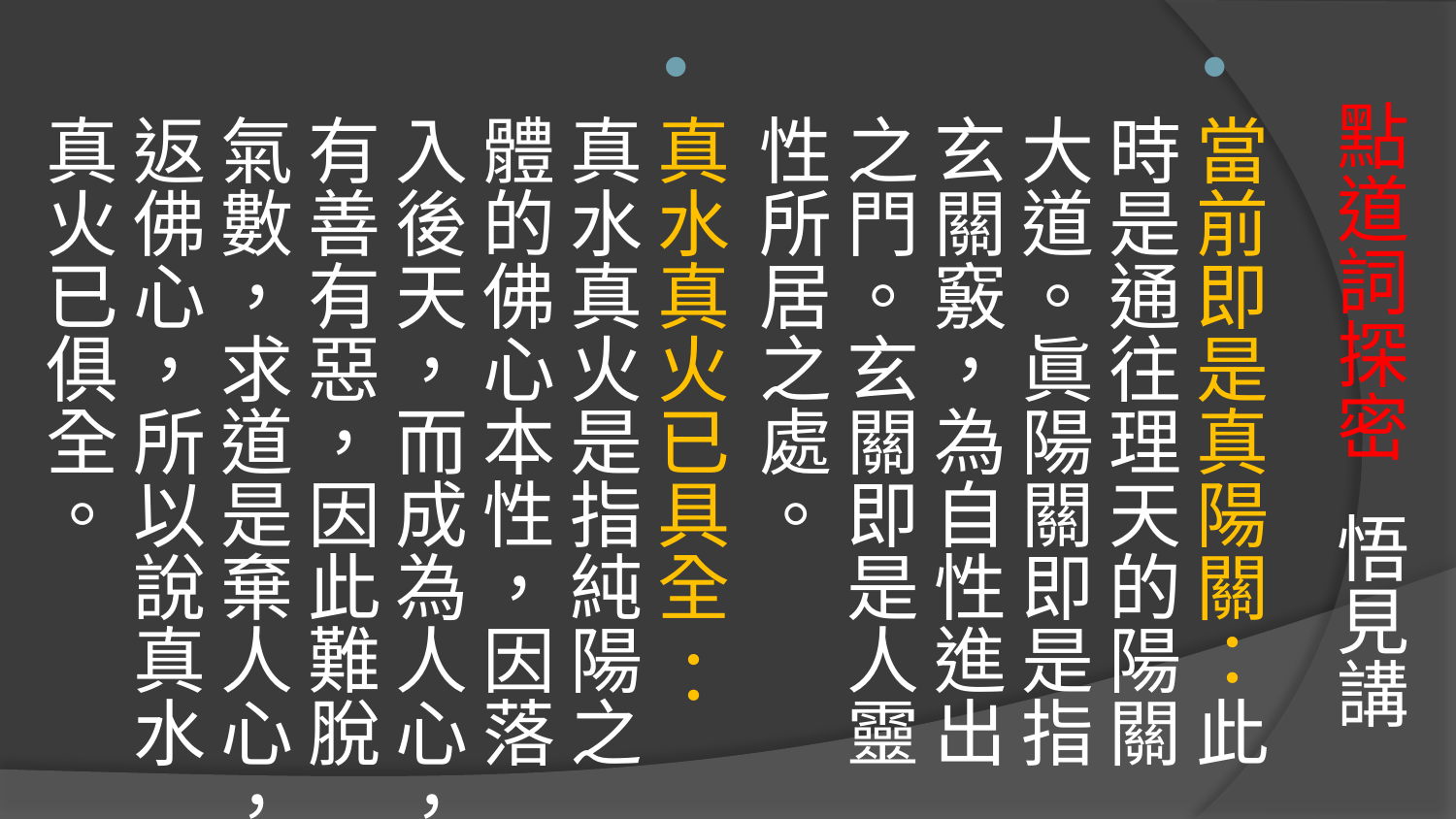

當前即是真陽關：此時是通往理天的陽關大道。眞陽關即是指玄關竅，為自性進出之門。玄關即是人靈性所居之處。
真水真火已具全 ：真水真火是指純陽之體的佛心本性，因落入後天，而成為人心，有善有惡，因此難脫氣數，求道是棄人心，返佛心，所以說真水真火已俱全。
# 點道詞探密   悟見講